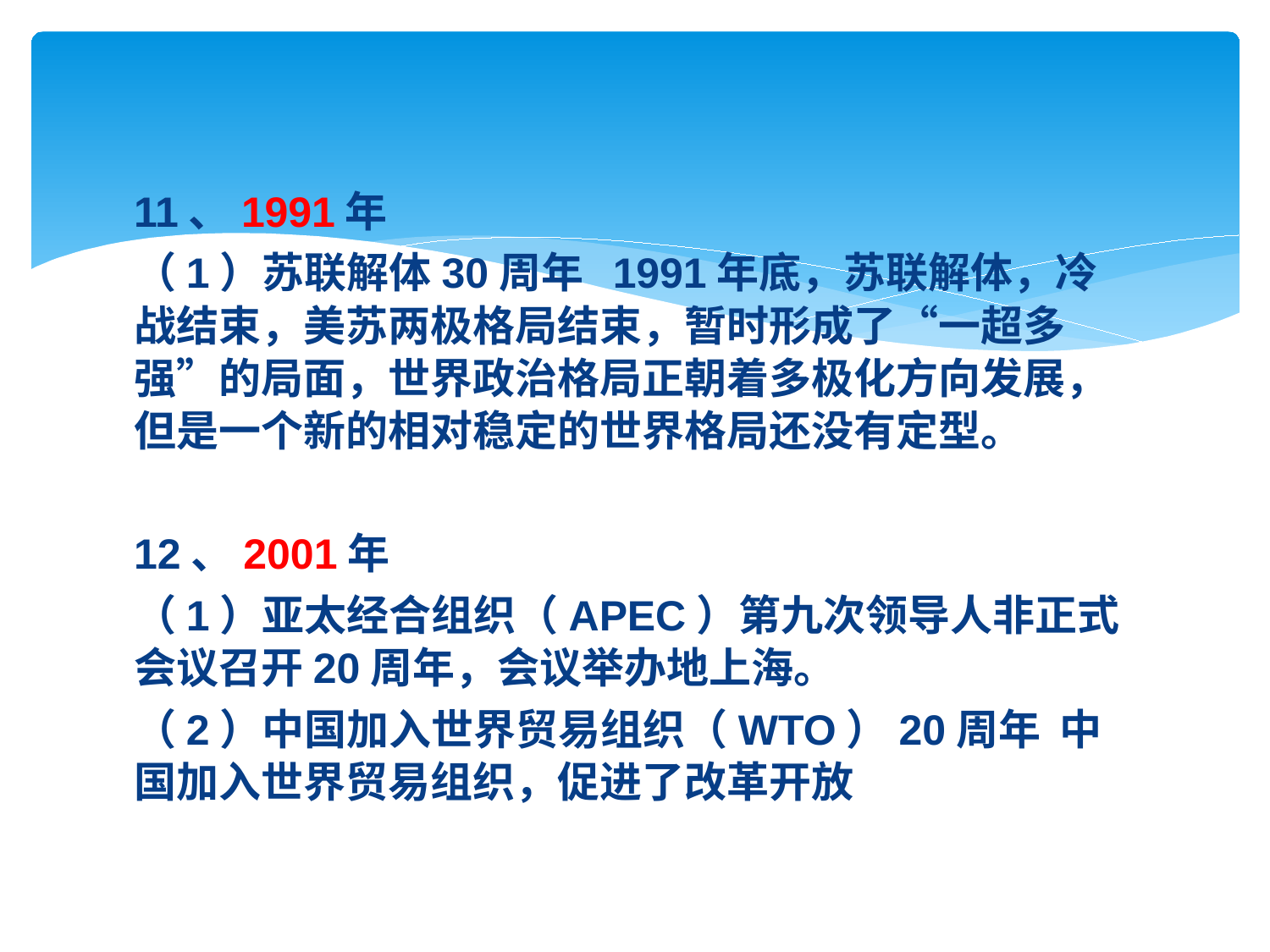

#
11、1991年
（1）苏联解体30周年  1991年底，苏联解体，冷战结束，美苏两极格局结束，暂时形成了“一超多强”的局面，世界政治格局正朝着多极化方向发展，但是一个新的相对稳定的世界格局还没有定型。

12、2001年
（1）亚太经合组织（APEC）第九次领导人非正式会议召开20周年，会议举办地上海。
（2）中国加入世界贸易组织（WTO）20周年  中国加入世界贸易组织，促进了改革开放